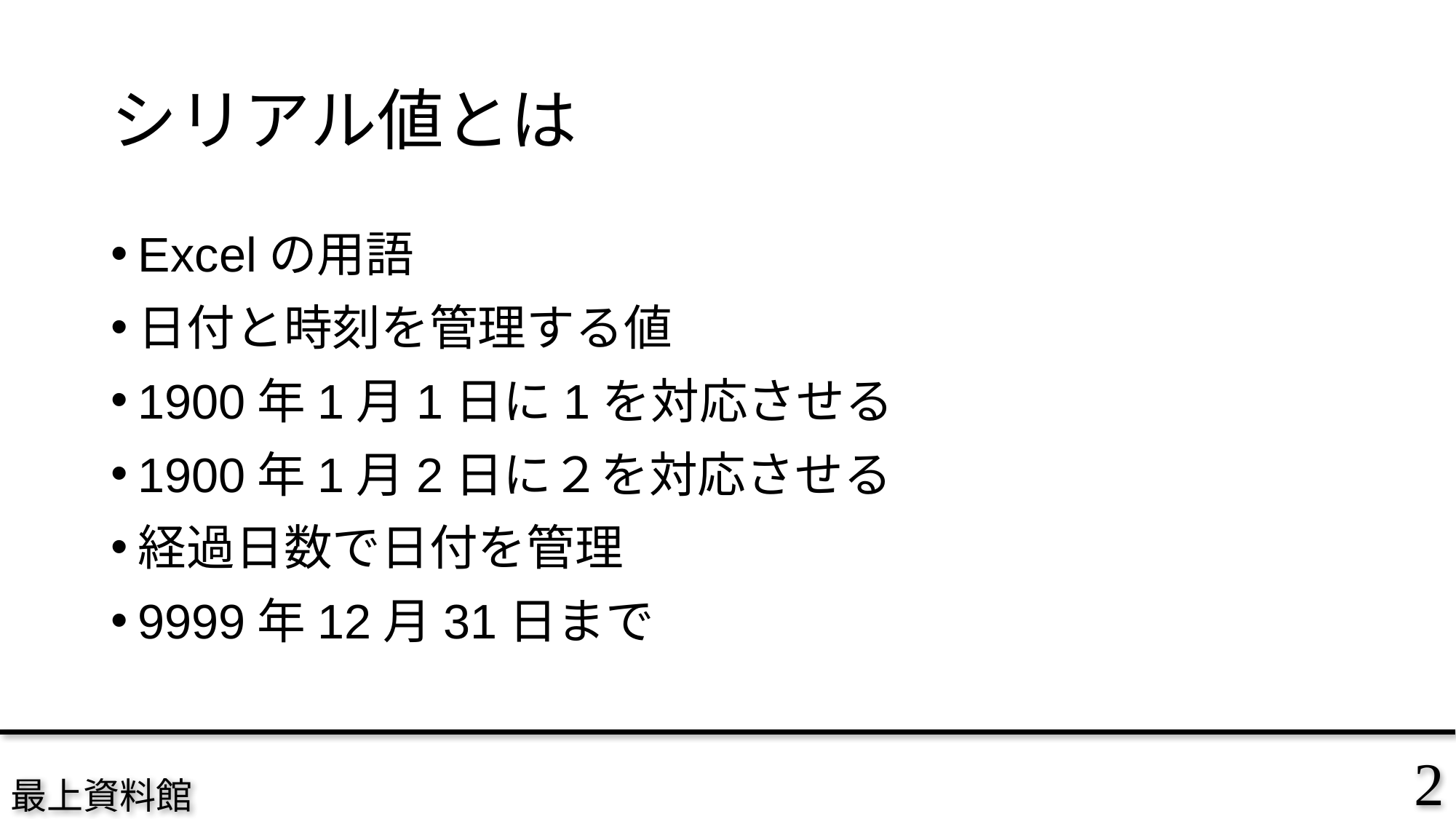

# シリアル値とは
Excelの用語
日付と時刻を管理する値
1900年1月1日に1を対応させる
1900年1月2日に２を対応させる
経過日数で日付を管理
9999年12月31日まで